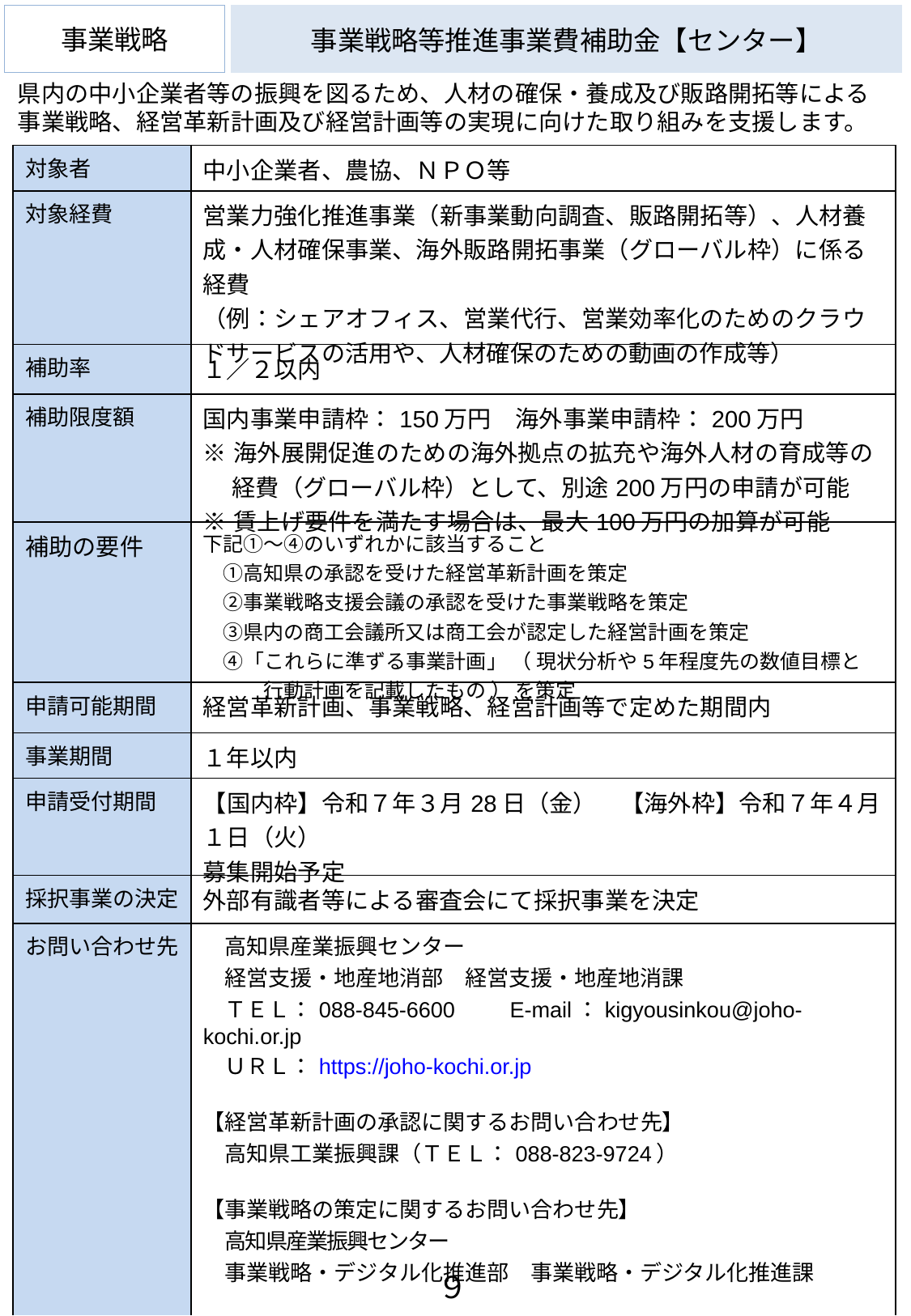

事業戦略
# 事業戦略等推進事業費補助金【センター】
県内の中小企業者等の振興を図るため、人材の確保・養成及び販路開拓等による事業戦略、経営革新計画及び経営計画等の実現に向けた取り組みを支援します。
| 対象者 | 中小企業者、農協、ＮＰＯ等 |
| --- | --- |
| 対象経費 | 営業力強化推進事業（新事業動向調査、販路開拓等）、人材養成・人材確保事業、海外販路開拓事業（グローバル枠）に係る経費 （例：シェアオフィス、営業代行、営業効率化のためのクラウドサービスの活用や、人材確保のための動画の作成等） |
| 補助率 | １／２以内 |
| 補助限度額 | 国内事業申請枠：150万円　海外事業申請枠：200万円 ※海外展開促進のための海外拠点の拡充や海外人材の育成等の 　 経費（グローバル枠）として、別途200万円の申請が可能 ※賃上げ要件を満たす場合は、最大100万円の加算が可能 |
| 補助の要件 | 下記①～④のいずれかに該当すること 　①高知県の承認を受けた経営革新計画を策定 　②事業戦略支援会議の承認を受けた事業戦略を策定 　③県内の商工会議所又は商工会が認定した経営計画を策定 　④「これらに準ずる事業計画」 （ 現状分析や5年程度先の数値目標と 　　　行動計画を記載したもの ） を策定 |
| 申請可能期間 | 経営革新計画、事業戦略、経営計画等で定めた期間内 |
| 事業期間 | １年以内 |
| 申請受付期間 | 【国内枠】令和７年３月28日（金）　【海外枠】令和７年４月１日（火） 募集開始予定 |
| 採択事業の決定 | 外部有識者等による審査会にて採択事業を決定 |
| お問い合わせ先 | 高知県産業振興センター　 　経営支援・地産地消部　経営支援・地産地消課 　ＴＥＬ：088-845-6600　　E-mail：kigyousinkou@joho-kochi.or.jp 　ＵＲＬ：https://joho-kochi.or.jp 【経営革新計画の承認に関するお問い合わせ先】 　高知県工業振興課（ＴＥＬ：088-823-9724） 【事業戦略の策定に関するお問い合わせ先】 　高知県産業振興センター　 　事業戦略・デジタル化推進部　事業戦略・デジタル化推進課　　　　　　　　　　　　　　　　　　　　　　　 　ＴＥＬ：088-845-6600　　E-mail：jigyousenryaku@joho-kochi.or.jp 【経営計画の認定に関するお問い合わせ先】 　高知県経営支援課（ＴＥＬ：088-823-9698） |
９